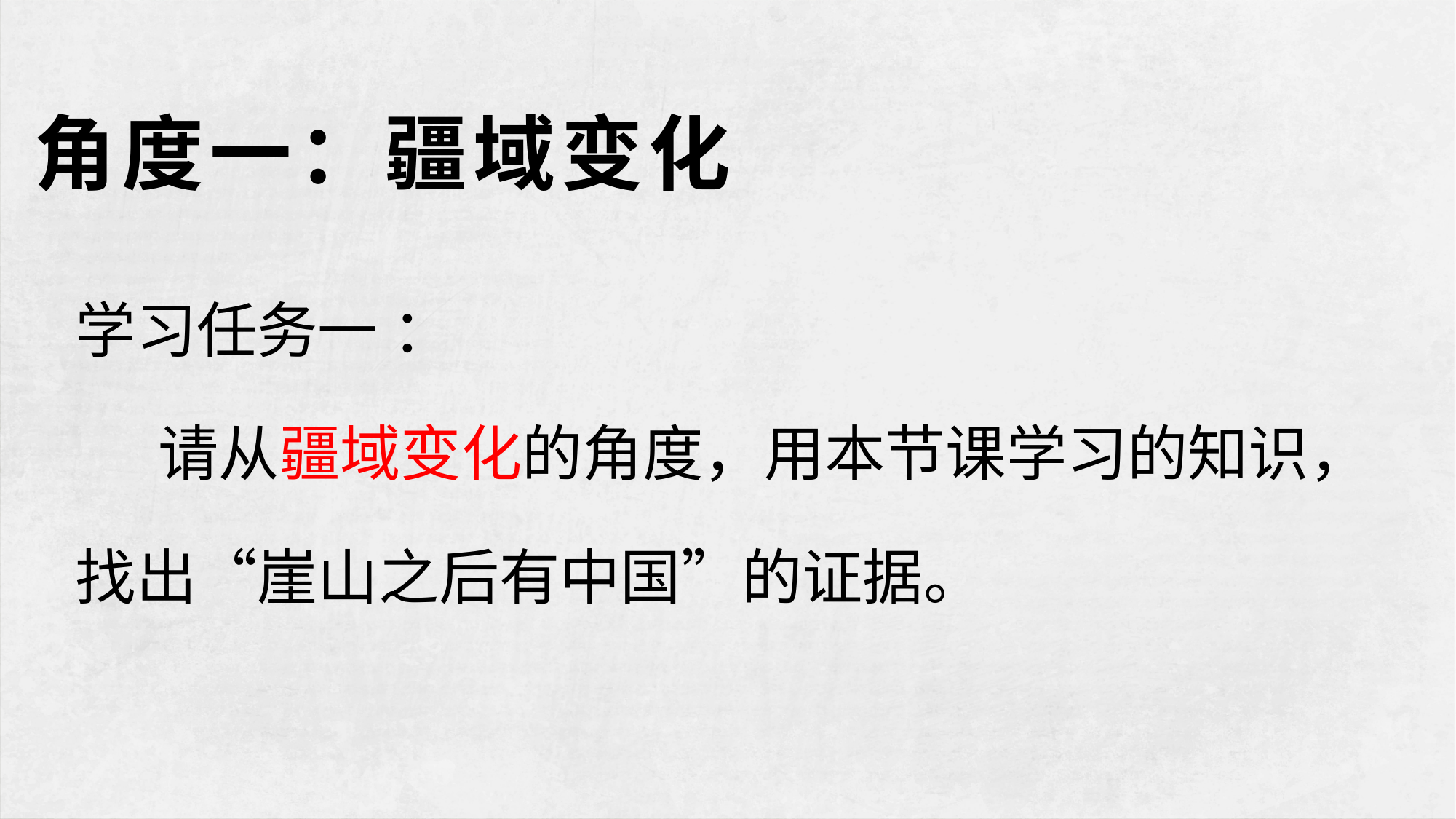

角度一：疆域变化
学习任务一 ：
     请从疆域变化的角度，用本节课学习的知识，找出“崖山之后有中国”的证据。